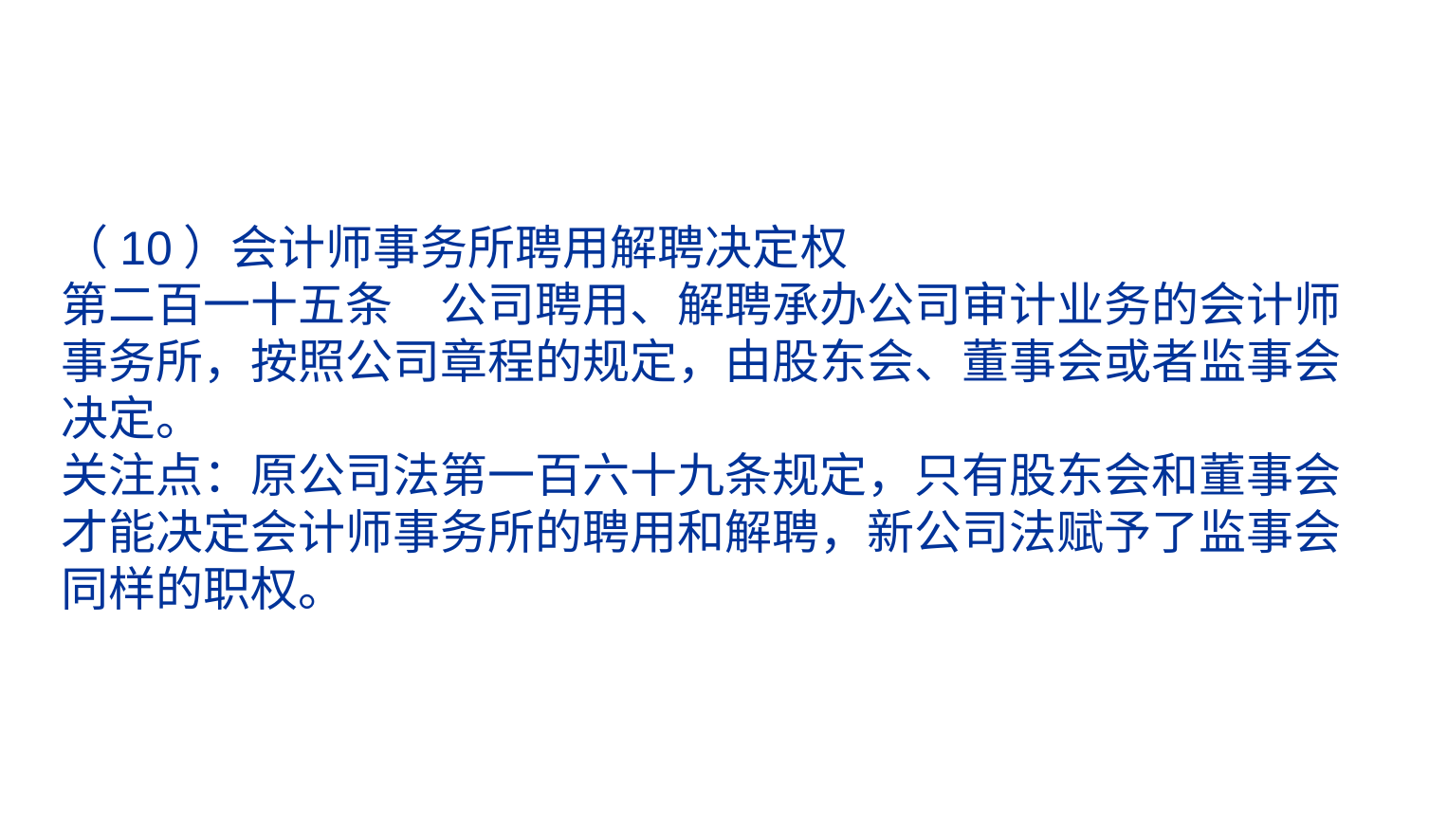

# （10）会计师事务所聘用解聘决定权 第二百一十五条　公司聘用、解聘承办公司审计业务的会计师事务所，按照公司章程的规定，由股东会、董事会或者监事会决定。 关注点：原公司法第一百六十九条规定，只有股东会和董事会才能决定会计师事务所的聘用和解聘，新公司法赋予了监事会同样的职权。